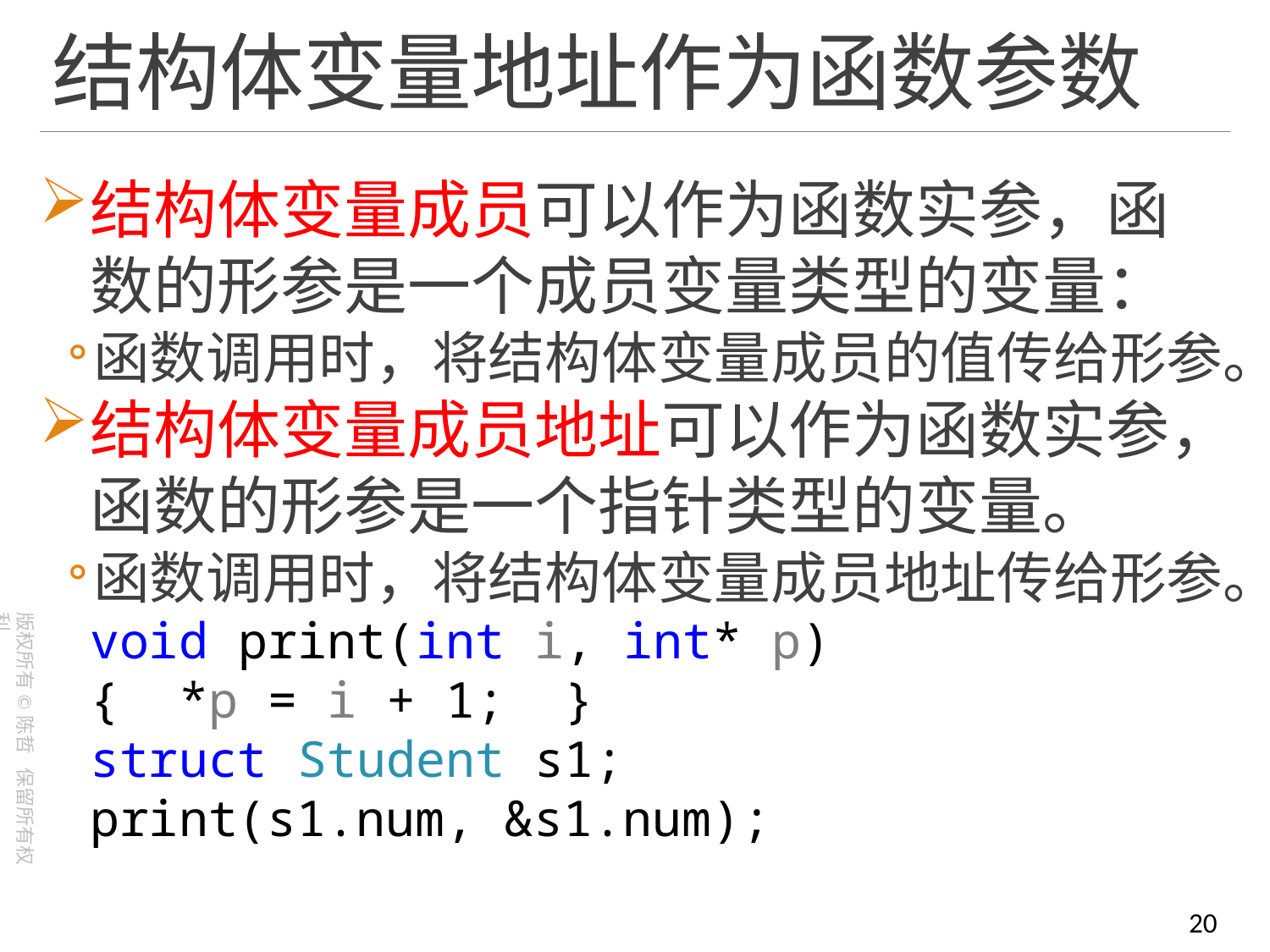

# 结构体变量地址作为函数参数
结构体变量成员可以作为函数实参，函数的形参是一个成员变量类型的变量：
函数调用时，将结构体变量成员的值传给形参。
结构体变量成员地址可以作为函数实参，函数的形参是一个指针类型的变量。
函数调用时，将结构体变量成员地址传给形参。
void print(int i, int* p)
{  *p = i + 1;  }
struct Student s1;
print(s1.num, &s1.num);
20